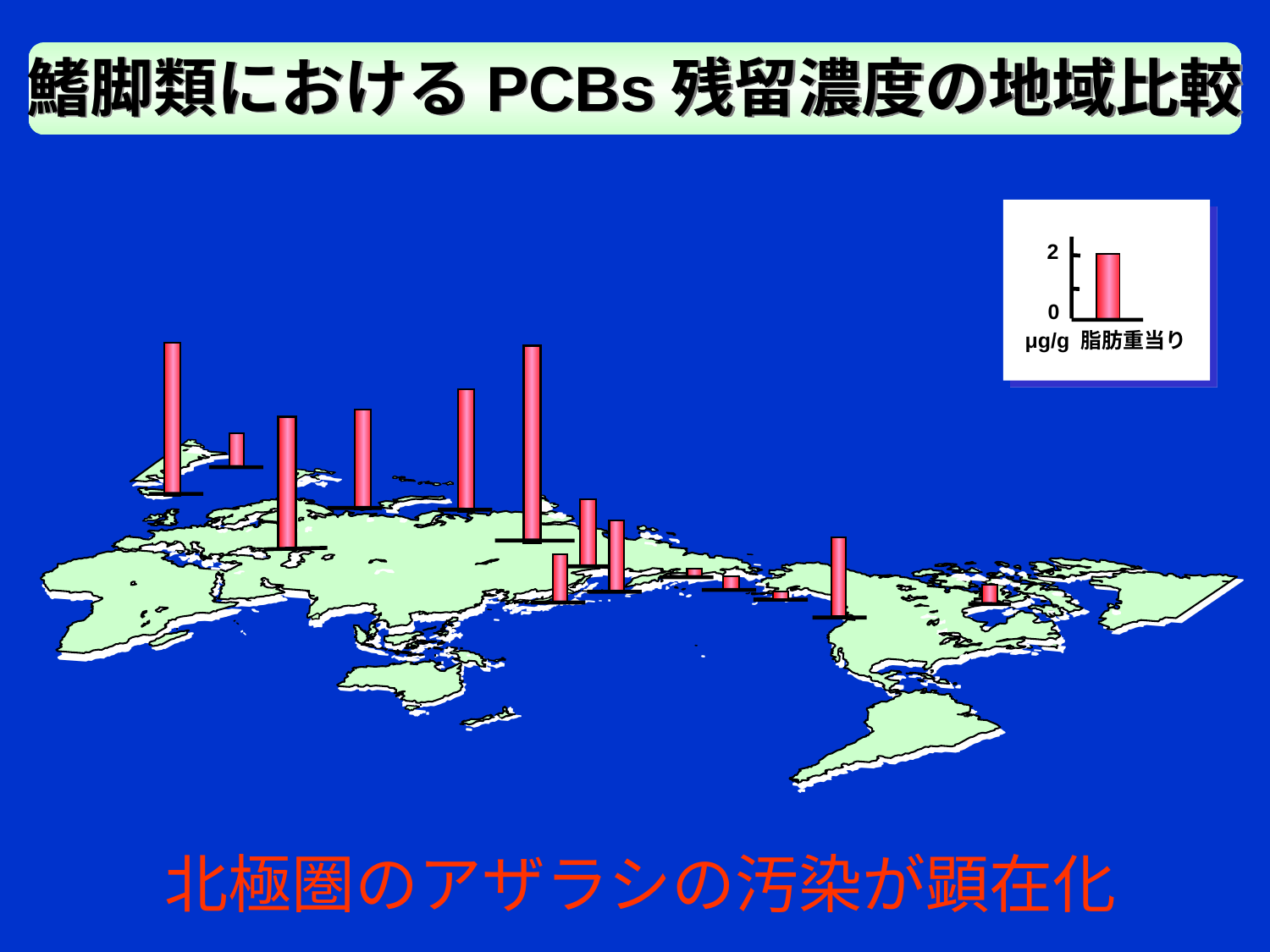

鰭脚類におけるPCBs残留濃度の地域比較

2

0

μg/g 脂肪重当り

北極圏のアザラシの汚染が顕在化